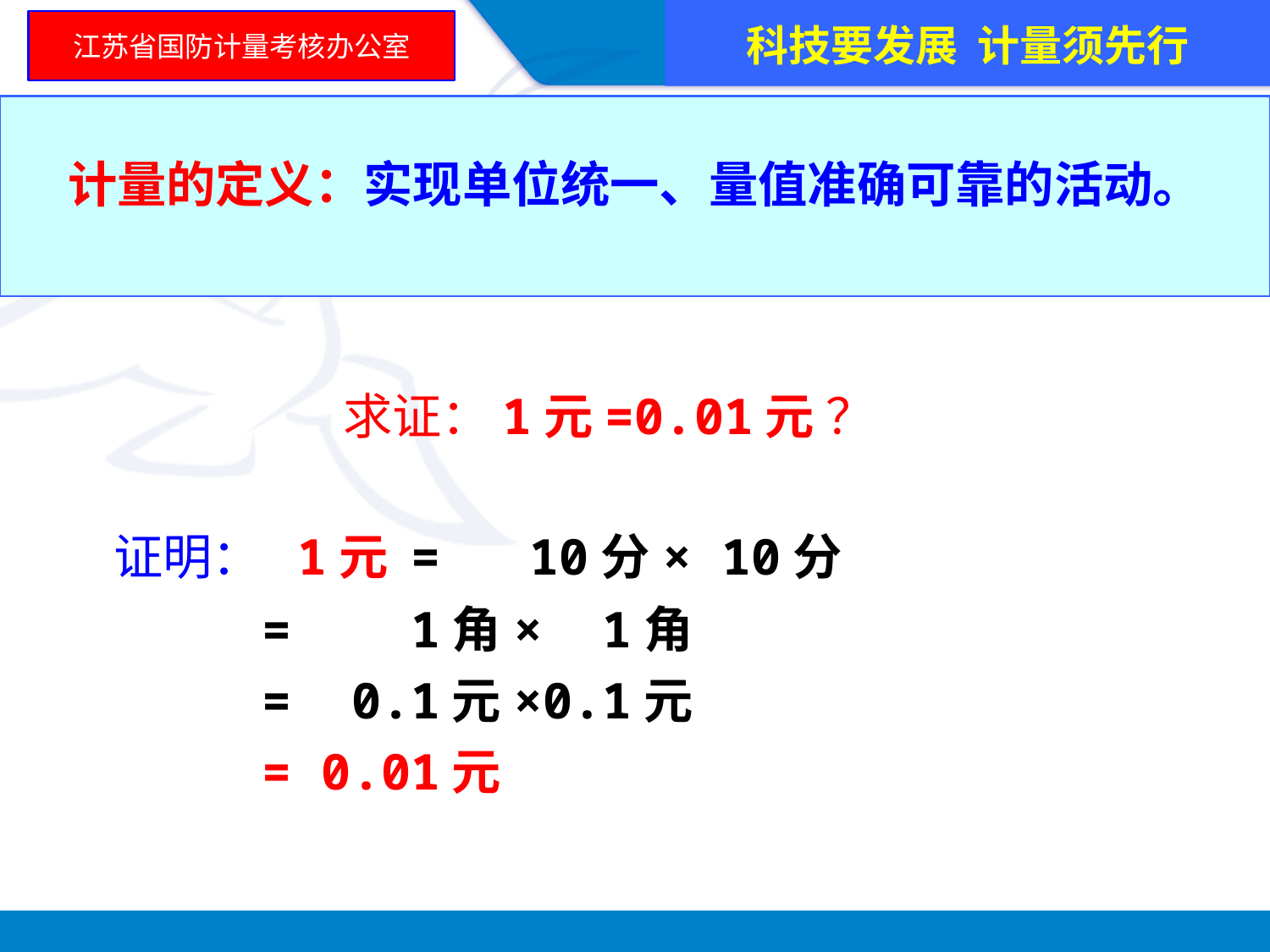

科技要发展  计量须先行
江苏省国防计量考核办公室

计量的定义：实现单位统一、量值准确可靠的活动。

                               求证：1元=0.01元 ？
        证明：  1元 =   10分× 10分
                   =    1角×  1角
                   =  0.1元×0.1元
                   = 0.01元